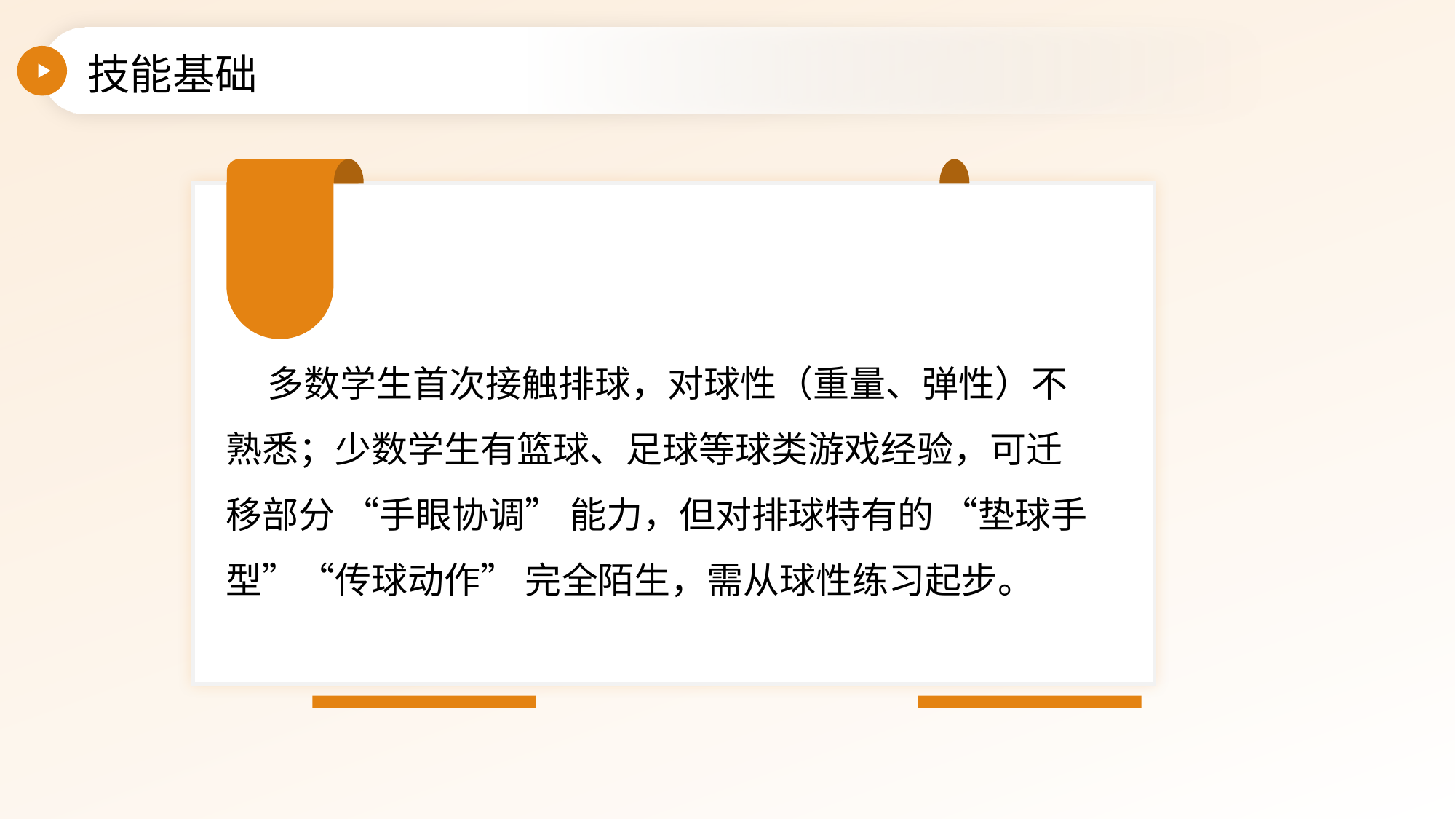

技能基础

    多数学生首次接触排球，对球性（重量、弹性）不熟悉；少数学生有篮球、足球等球类游戏经验，可迁移部分 “手眼协调” 能力，但对排球特有的 “垫球手型”“传球动作” 完全陌生，需从球性练习起步。